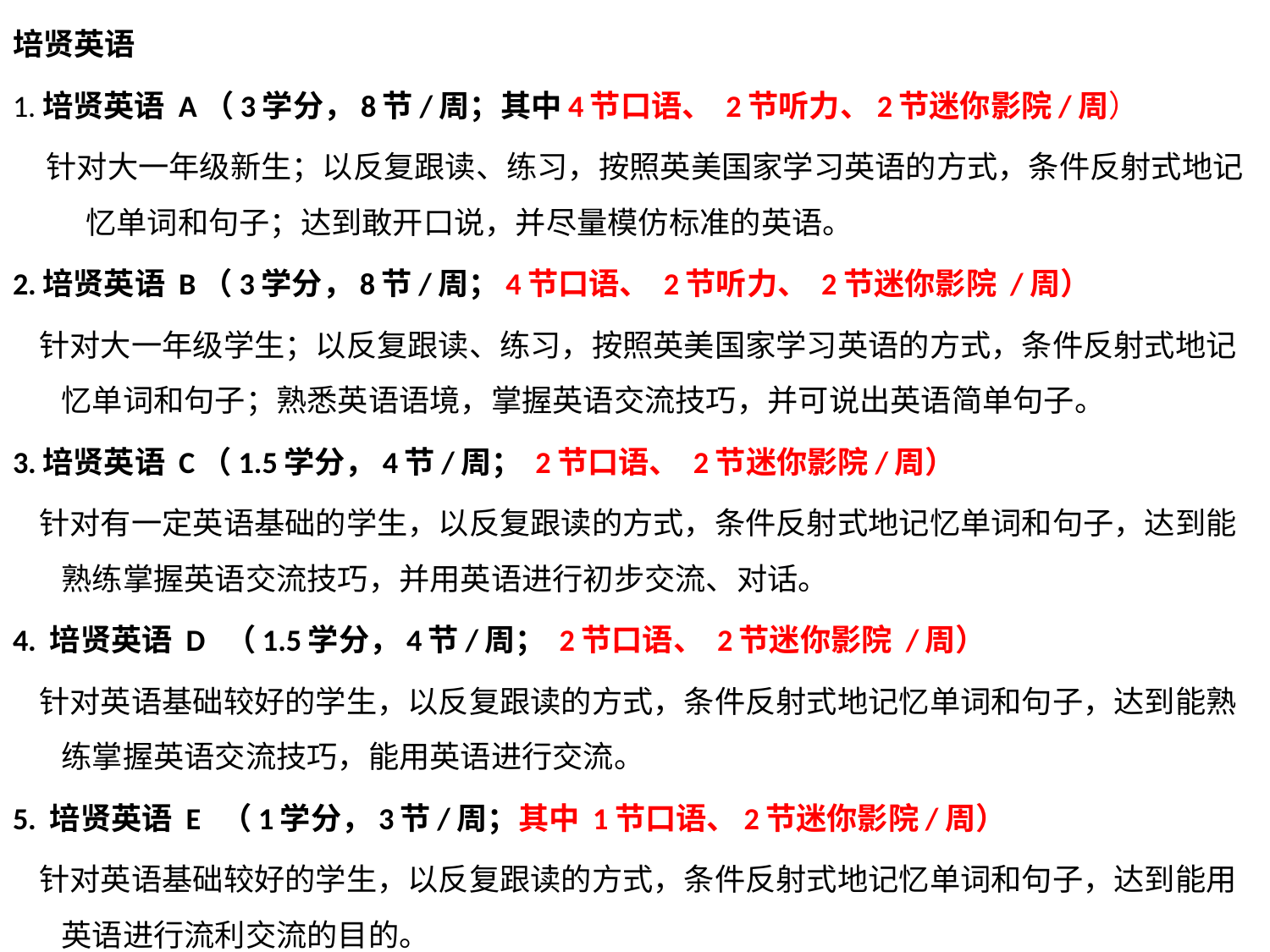

培贤英语
1.培贤英语 A（3学分，8节/周；其中4节口语、 2节听力、2节迷你影院/周）
    针对大一年级新生；以反复跟读、练习，按照英美国家学习英语的方式，条件反射式地记忆单词和句子；达到敢开口说，并尽量模仿标准的英语。
2.培贤英语 B（3学分，8节/周；4节口语、 2节听力、 2节迷你影院 /周）
   针对大一年级学生；以反复跟读、练习，按照英美国家学习英语的方式，条件反射式地记忆单词和句子；熟悉英语语境，掌握英语交流技巧，并可说出英语简单句子。
3.培贤英语 C（1.5学分，4节/周； 2节口语、 2节迷你影院/周）
   针对有一定英语基础的学生，以反复跟读的方式，条件反射式地记忆单词和句子，达到能熟练掌握英语交流技巧，并用英语进行初步交流、对话。
4. 培贤英语 D  （1.5学分，4节/周； 2节口语、 2节迷你影院 /周）
   针对英语基础较好的学生，以反复跟读的方式，条件反射式地记忆单词和句子，达到能熟练掌握英语交流技巧，能用英语进行交流。
5. 培贤英语 E  （1学分，3节/周；其中 1节口语、2节迷你影院/周）
   针对英语基础较好的学生，以反复跟读的方式，条件反射式地记忆单词和句子，达到能用英语进行流利交流的目的。